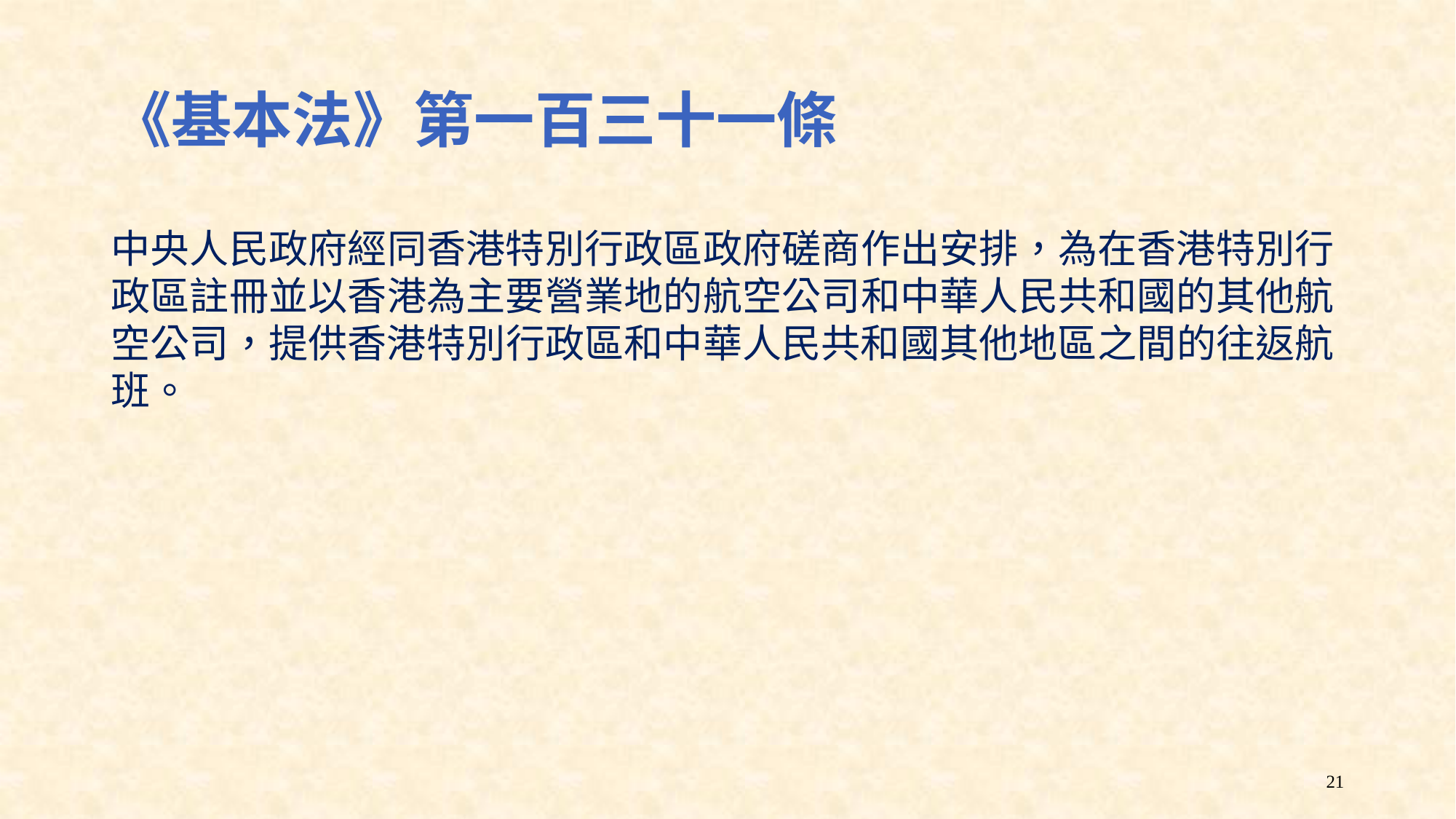

# 《基本法》第一百三十一條
中央人民政府經同香港特別行政區政府磋商作出安排，為在香港特別行政區註冊並以香港為主要營業地的航空公司和中華人民共和國的其他航空公司，提供香港特別行政區和中華人民共和國其他地區之間的往返航班。
21